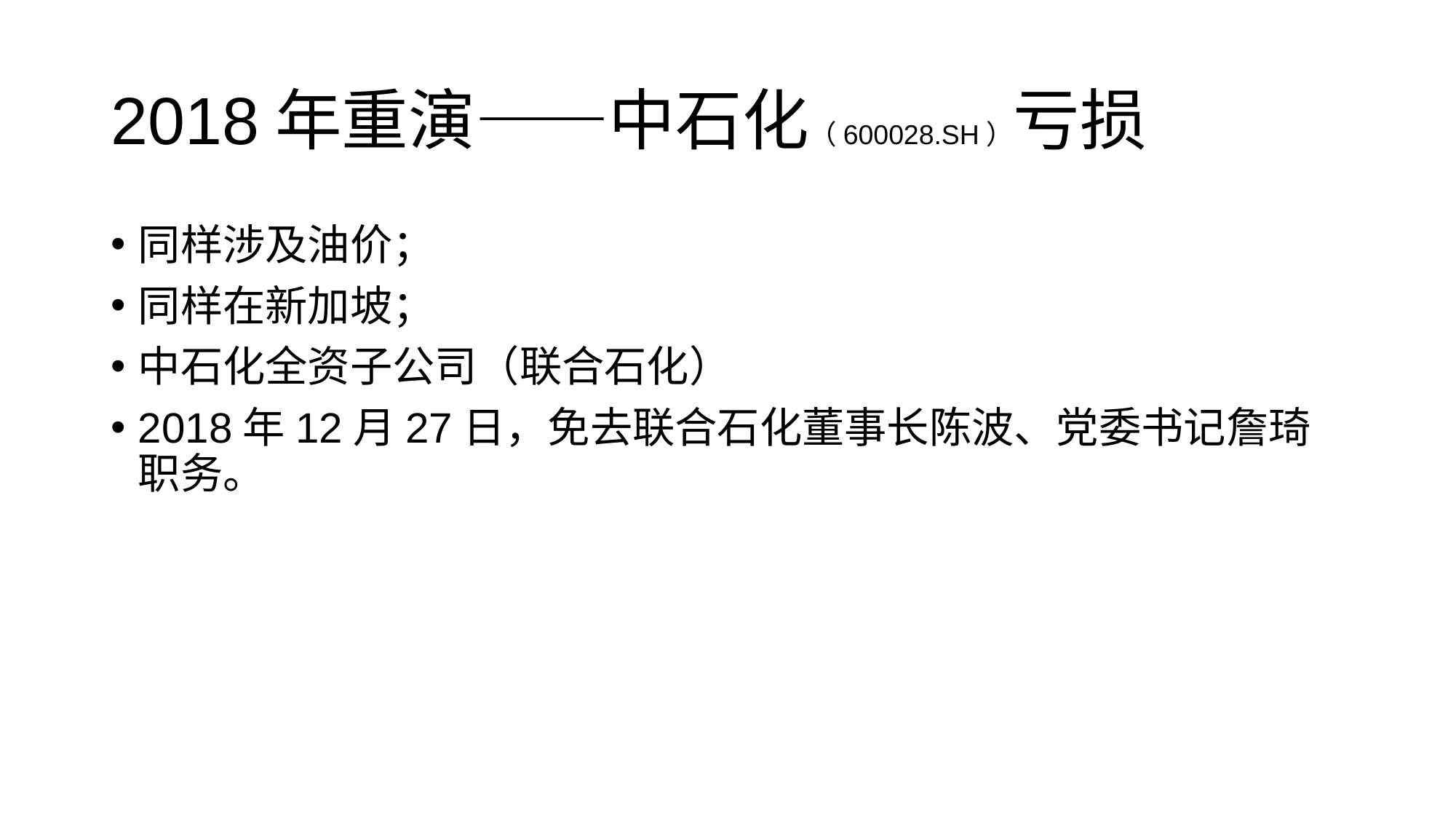

# 2018年重演——中石化（600028.SH）亏损
同样涉及油价；
同样在新加坡；
中石化全资子公司（联合石化）
2018年12月27日，免去联合石化董事长陈波、党委书记詹琦职务。